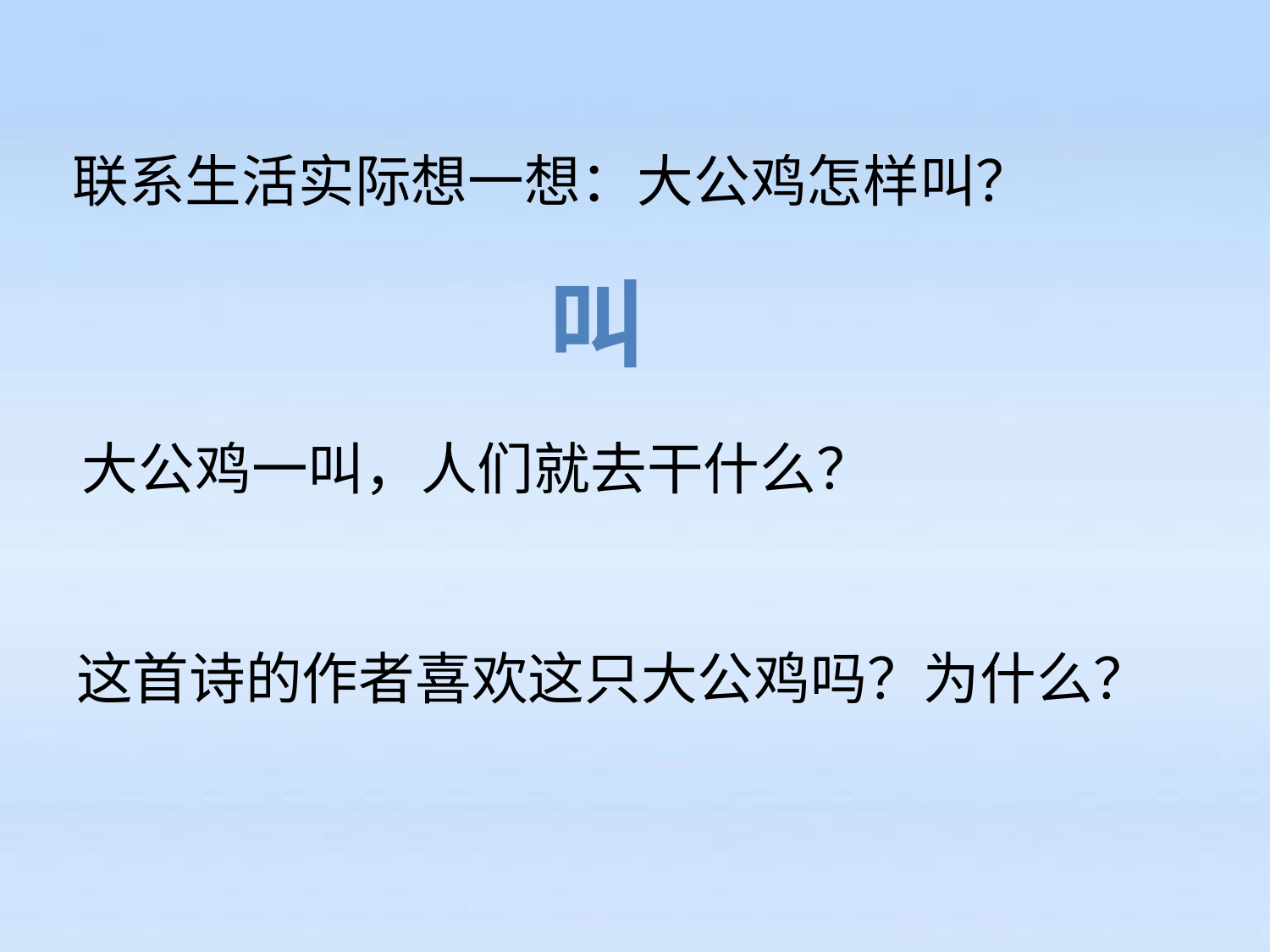

联系生活实际想一想：大公鸡怎样叫？
叫
大公鸡一叫，人们就去干什么？
这首诗的作者喜欢这只大公鸡吗？为什么？